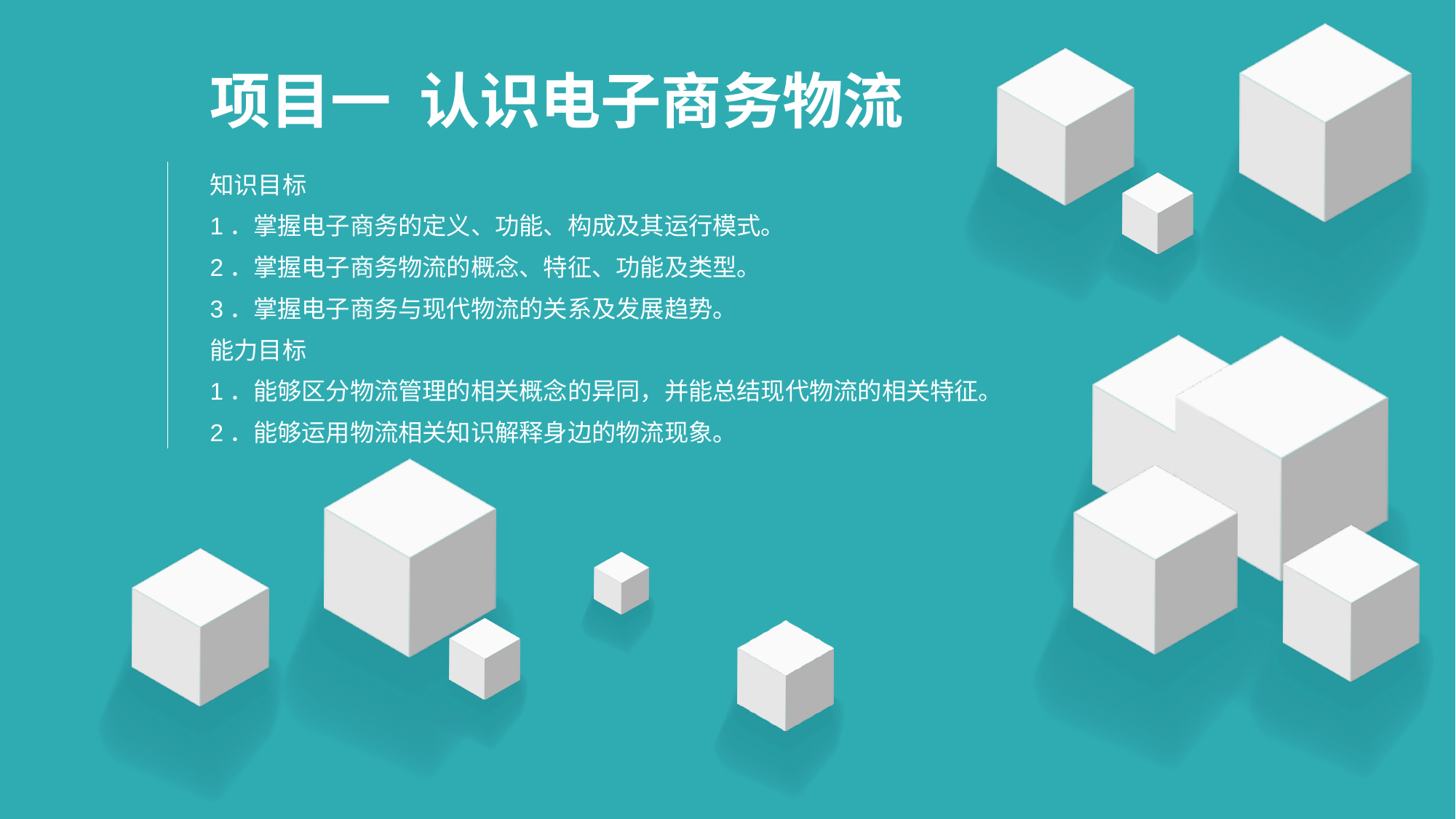

# 项目一  认识电子商务物流
知识目标
1．掌握电子商务的定义、功能、构成及其运行模式。
2．掌握电子商务物流的概念、特征、功能及类型。
3．掌握电子商务与现代物流的关系及发展趋势。
能力目标
1．能够区分物流管理的相关概念的异同，并能总结现代物流的相关特征。
2．能够运用物流相关知识解释身边的物流现象。